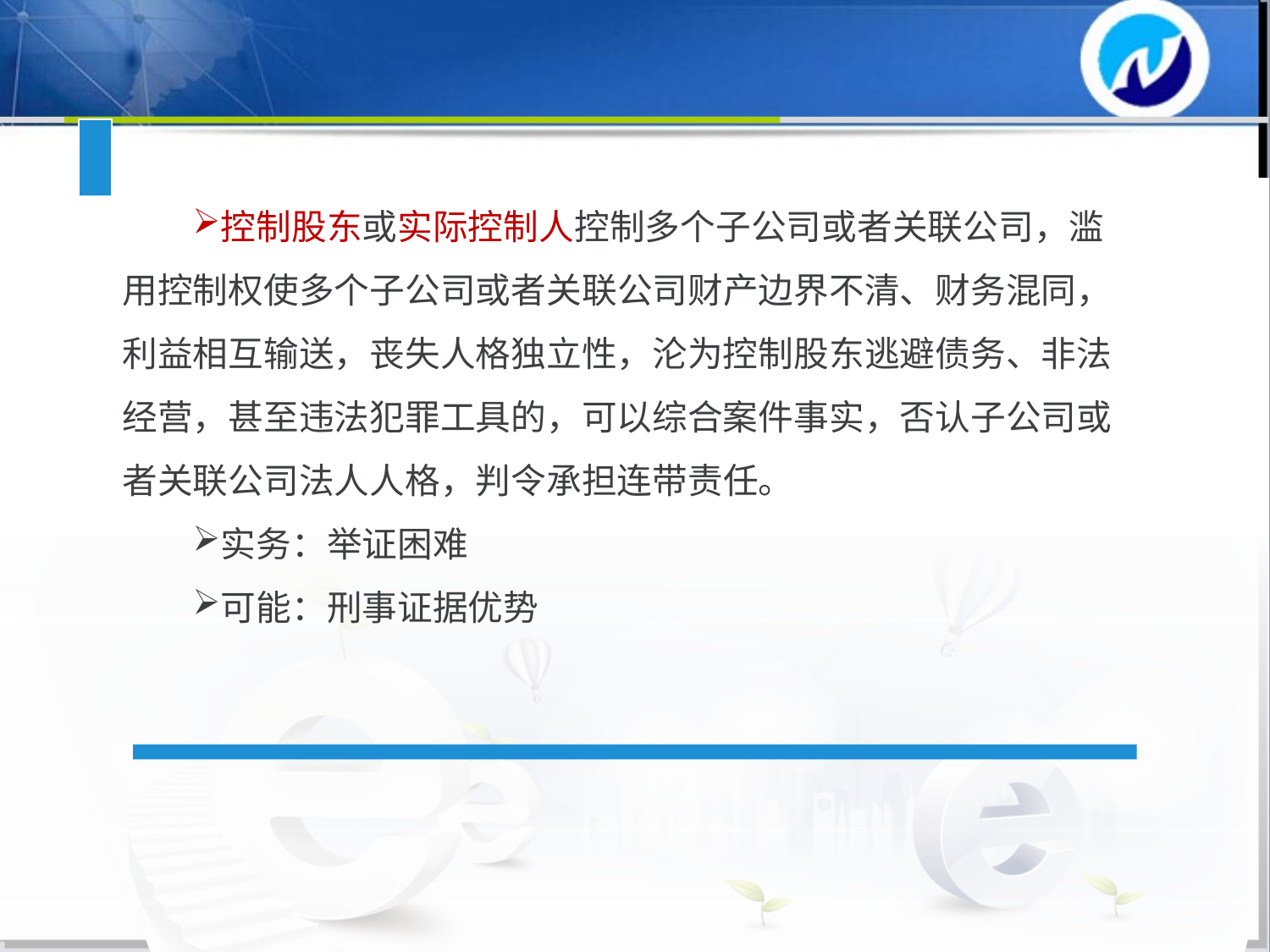

控制股东或实际控制人控制多个子公司或者关联公司，滥用控制权使多个子公司或者关联公司财产边界不清、财务混同，利益相互输送，丧失人格独立性，沦为控制股东逃避债务、非法经营，甚至违法犯罪工具的，可以综合案件事实，否认子公司或者关联公司法人人格，判令承担连带责任。
实务：举证困难
可能：刑事证据优势